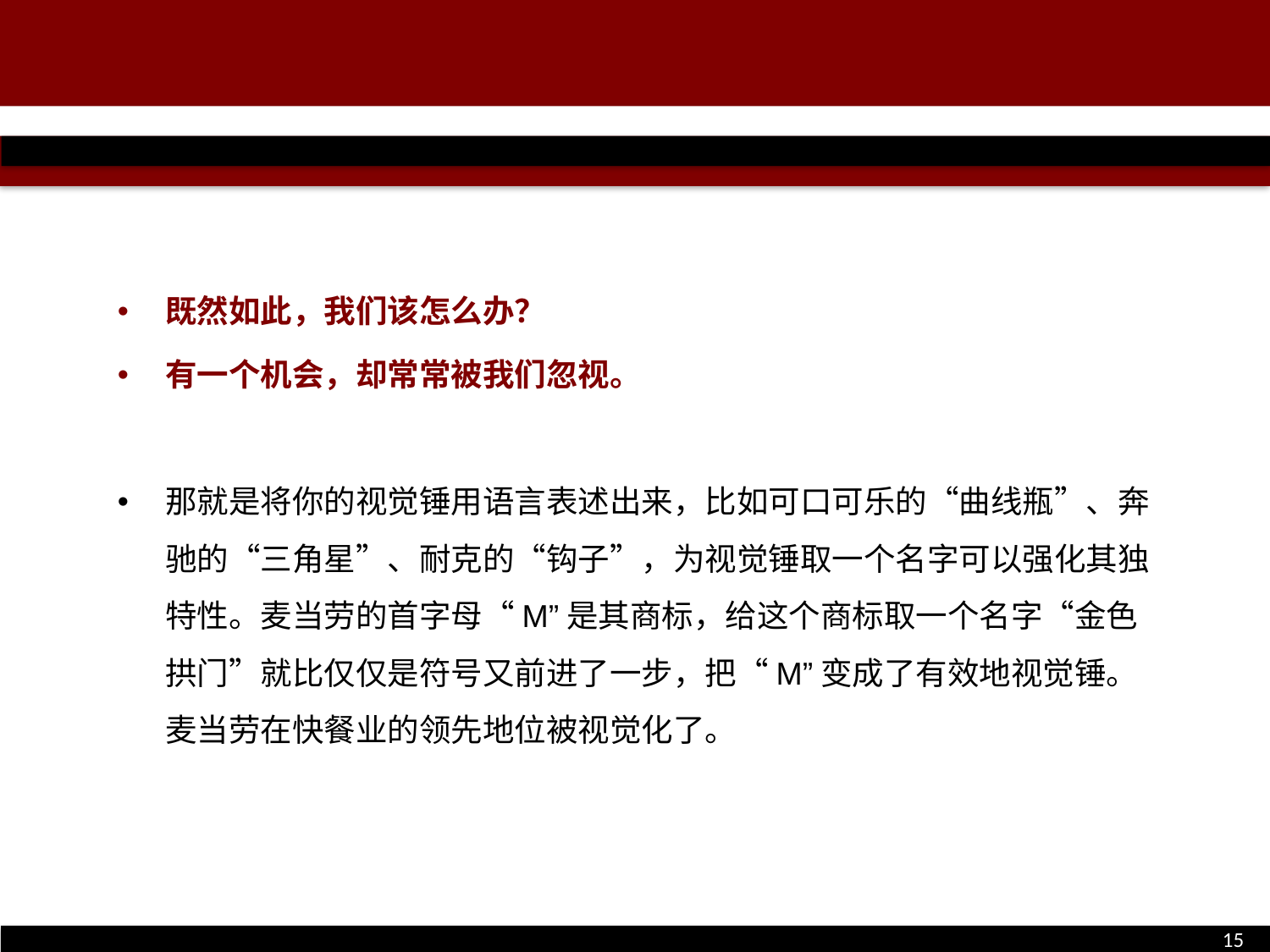

既然如此，我们该怎么办？
有一个机会，却常常被我们忽视。

那就是将你的视觉锤用语言表述出来，比如可口可乐的“曲线瓶”、奔驰的“三角星”、耐克的“钩子”，为视觉锤取一个名字可以强化其独特性。麦当劳的首字母“M”是其商标，给这个商标取一个名字“金色拱门”就比仅仅是符号又前进了一步，把“M”变成了有效地视觉锤。麦当劳在快餐业的领先地位被视觉化了。